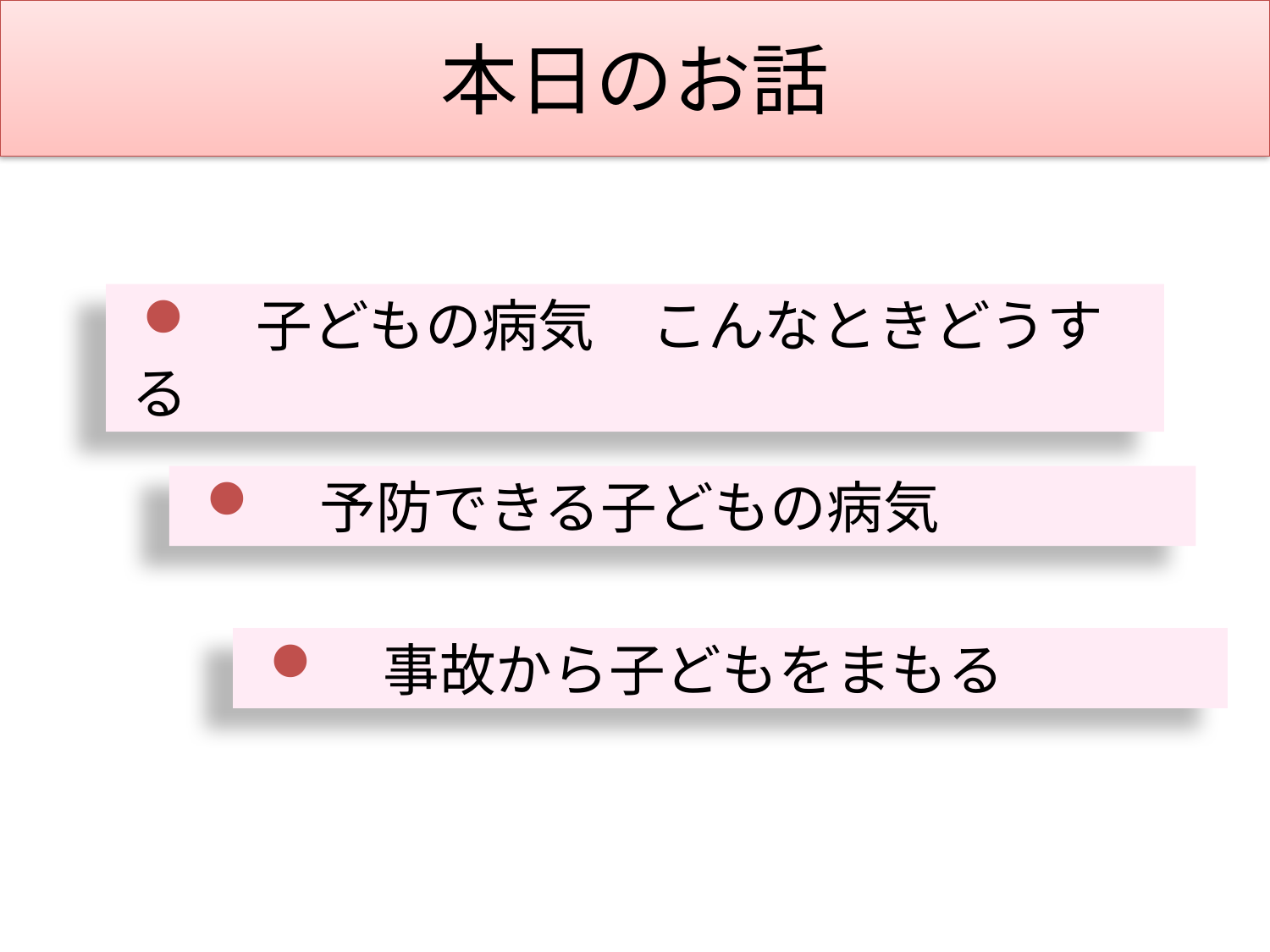

# 本日のお話
　子どもの病気　こんなときどうする
　予防できる子どもの病気
　事故から子どもをまもる